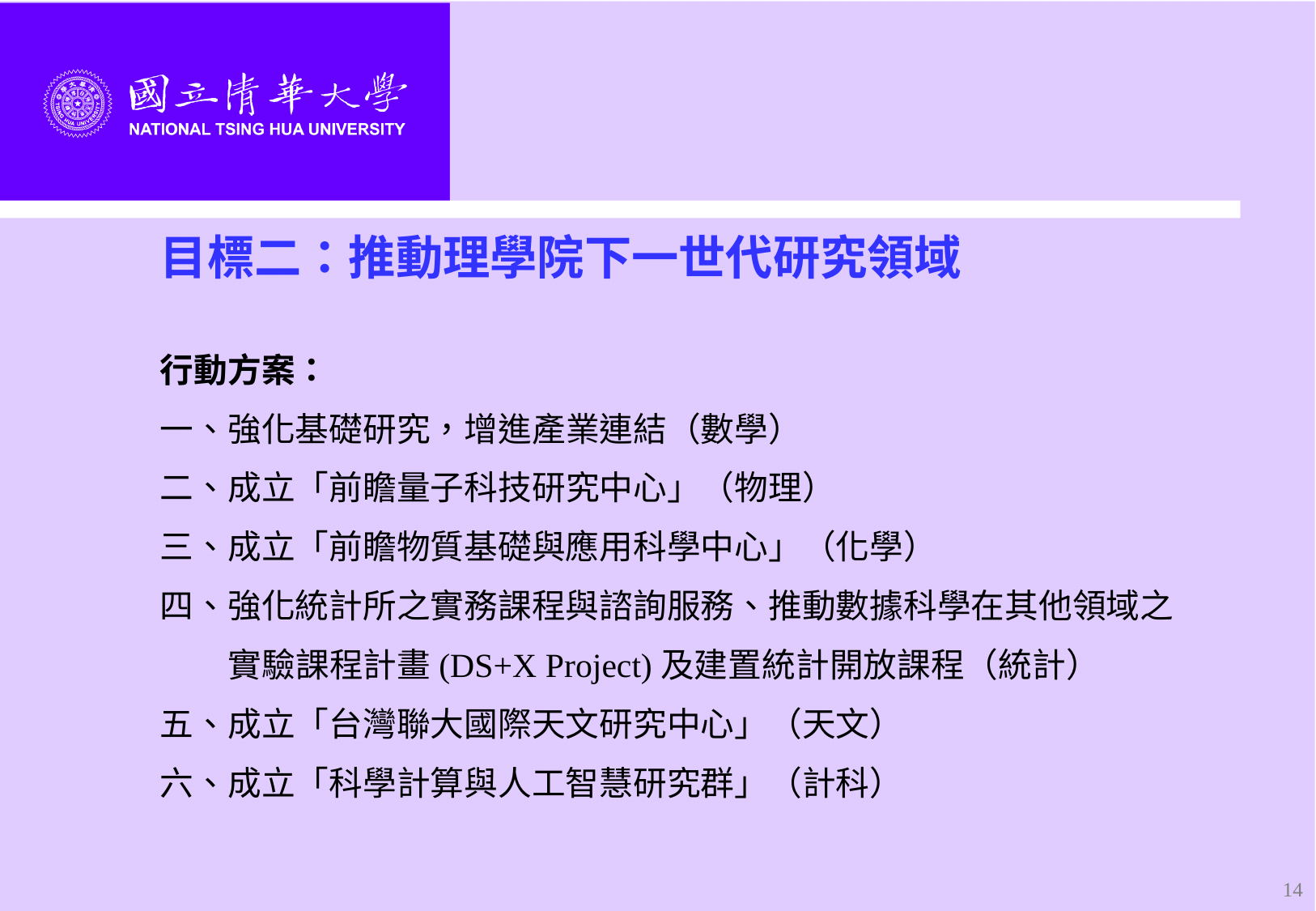

#

目標二：推動理學院下一世代研究領域
行動方案：
一、強化基礎研究，增進產業連結（數學）
二、成立「前瞻量子科技研究中心」（物理）
三、成立「前瞻物質基礎與應用科學中心」（化學）
四、強化統計所之實務課程與諮詢服務、推動數據科學在其他領域之
        實驗課程計畫(DS+X Project)及建置統計開放課程（統計）
五、成立「台灣聯大國際天文研究中心」（天文）
六、成立「科學計算與人工智慧研究群」（計科）
14